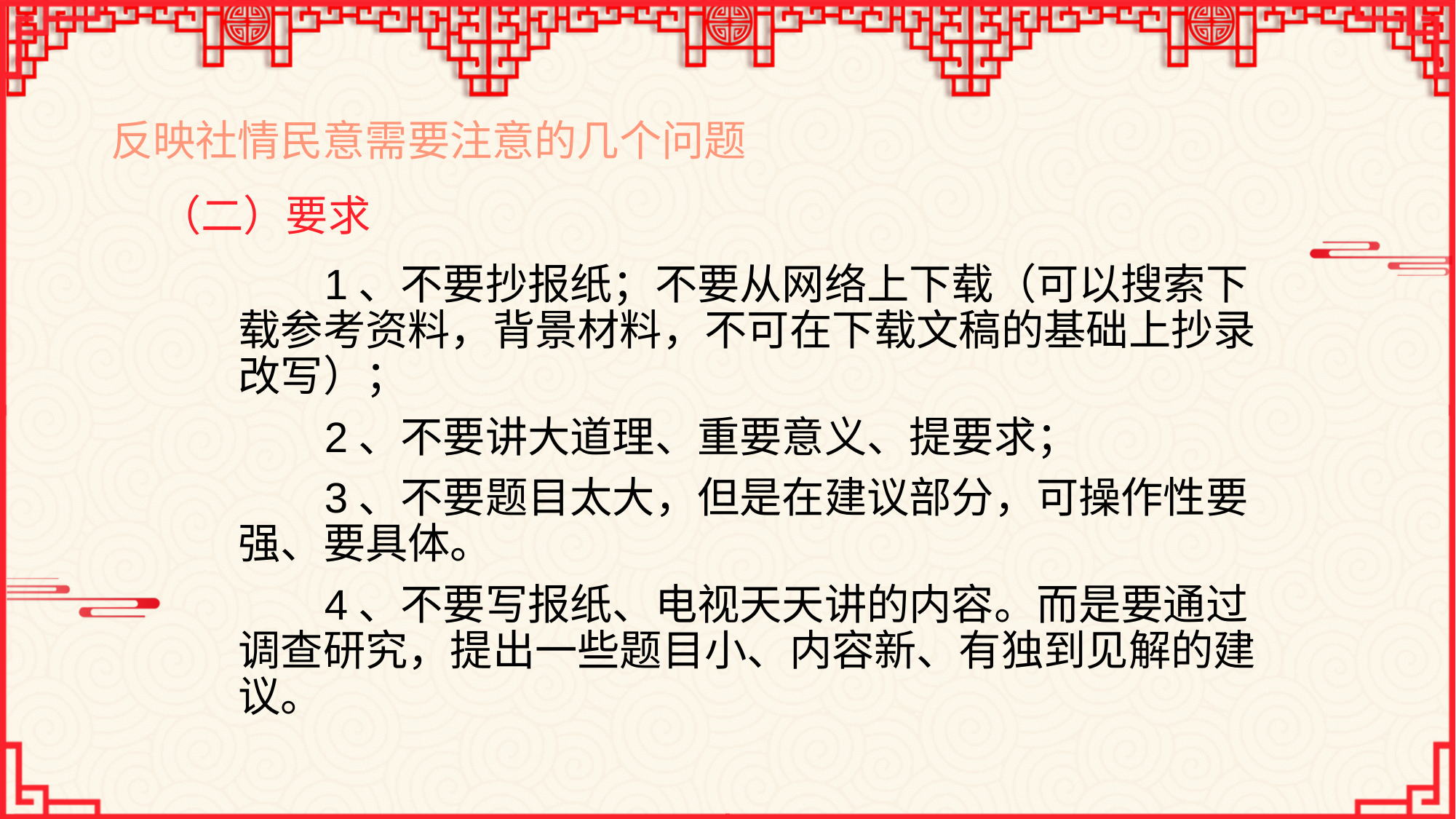

# 反映社情民意需要注意的几个问题
（二）要求
1、不要抄报纸；不要从网络上下载（可以搜索下载参考资料，背景材料，不可在下载文稿的基础上抄录改写）；
2、不要讲大道理、重要意义、提要求；
3、不要题目太大，但是在建议部分，可操作性要强、要具体。
4、不要写报纸、电视天天讲的内容。而是要通过调查研究，提出一些题目小、内容新、有独到见解的建议。